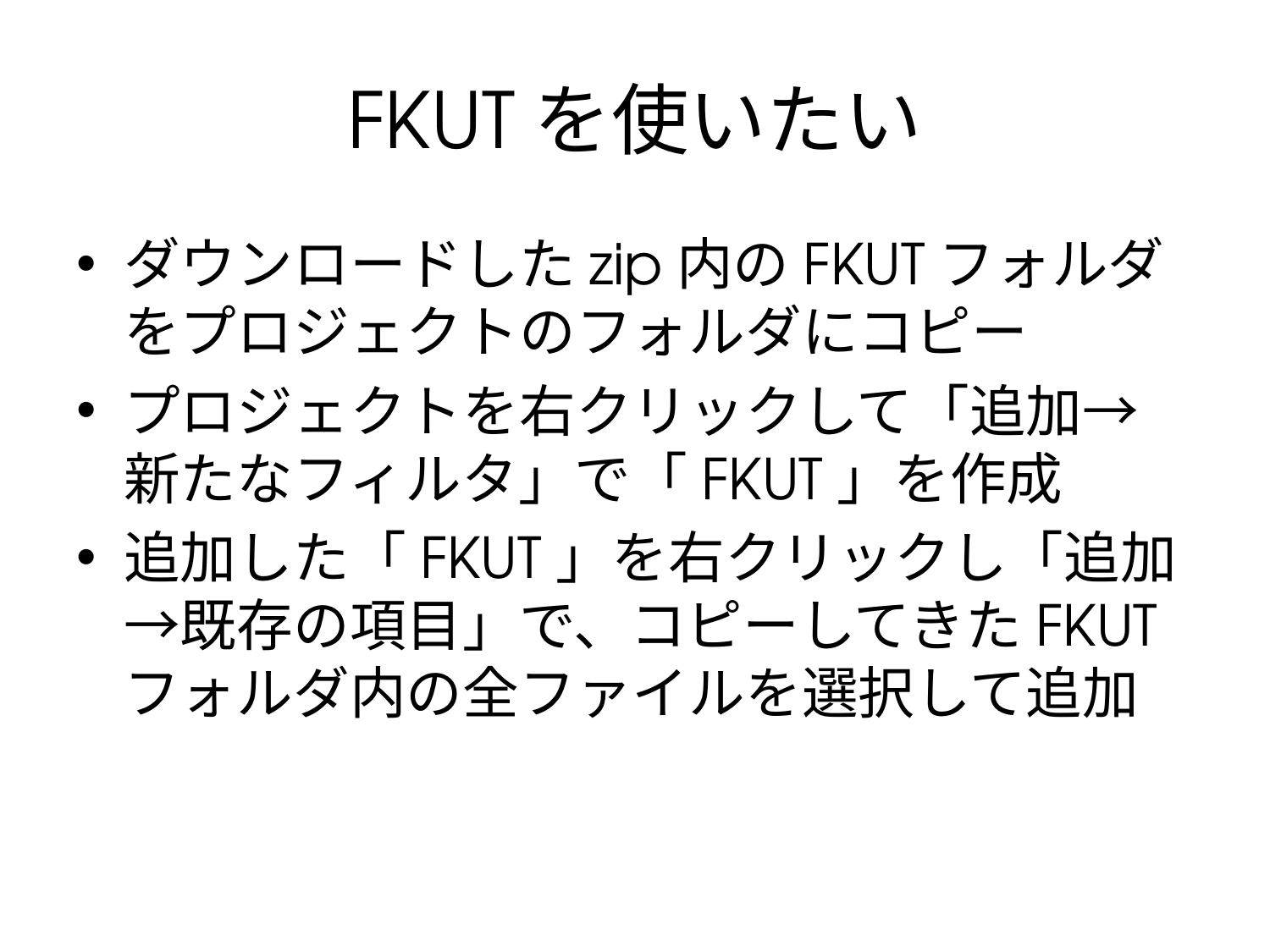

# FKUTを使いたい
ダウンロードしたzip内のFKUTフォルダをプロジェクトのフォルダにコピー
プロジェクトを右クリックして「追加→
新たなフィルタ」で「FKUT」を作成
追加した「FKUT」を右クリックし「追加→既存の項目」で、コピーしてきたFKUTフォルダ内の全ファイルを選択して追加